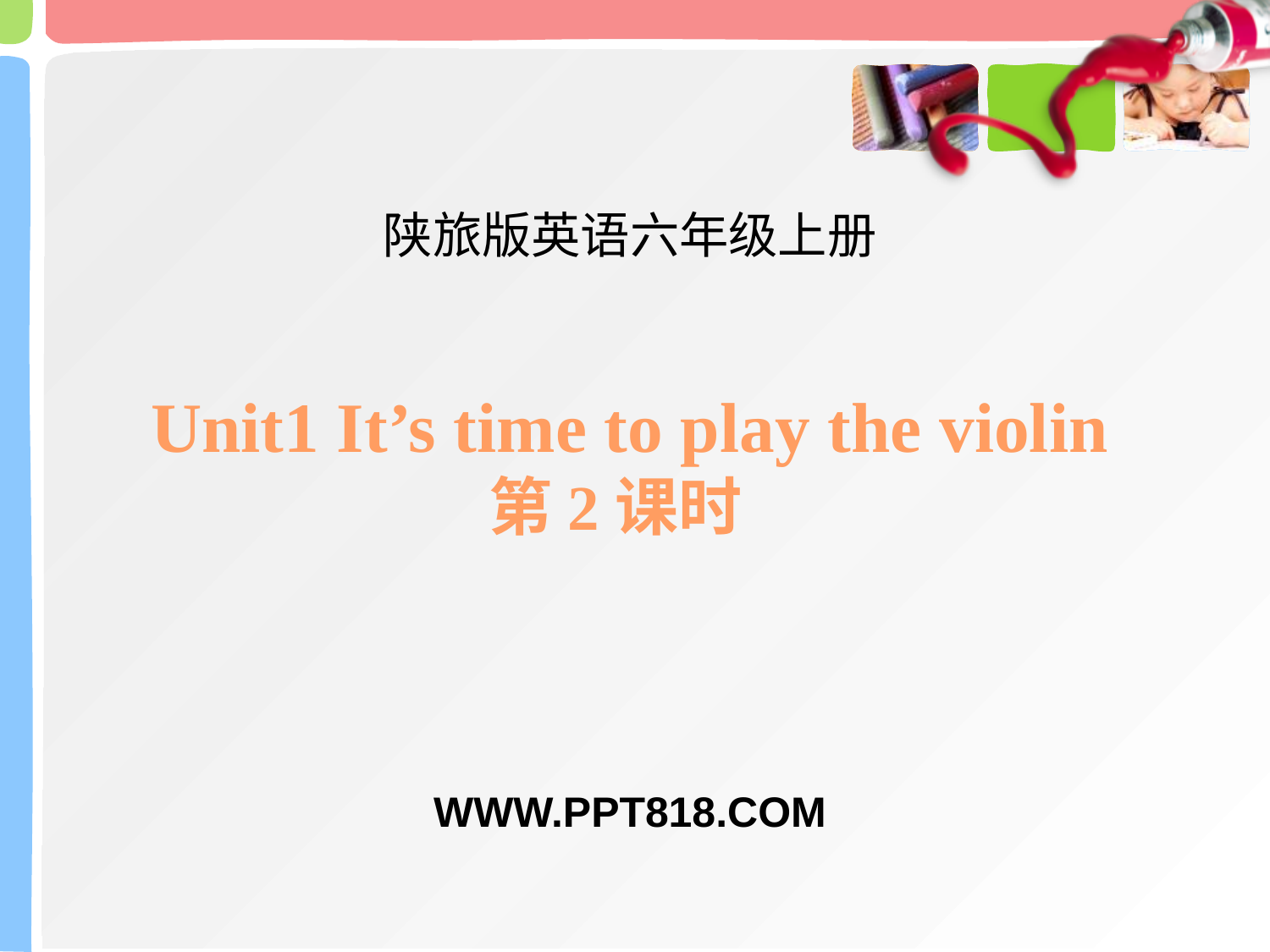

陕旅版英语六年级上册

Unit1 It’s time to play the violin
第2课时
WWW.PPT818.COM